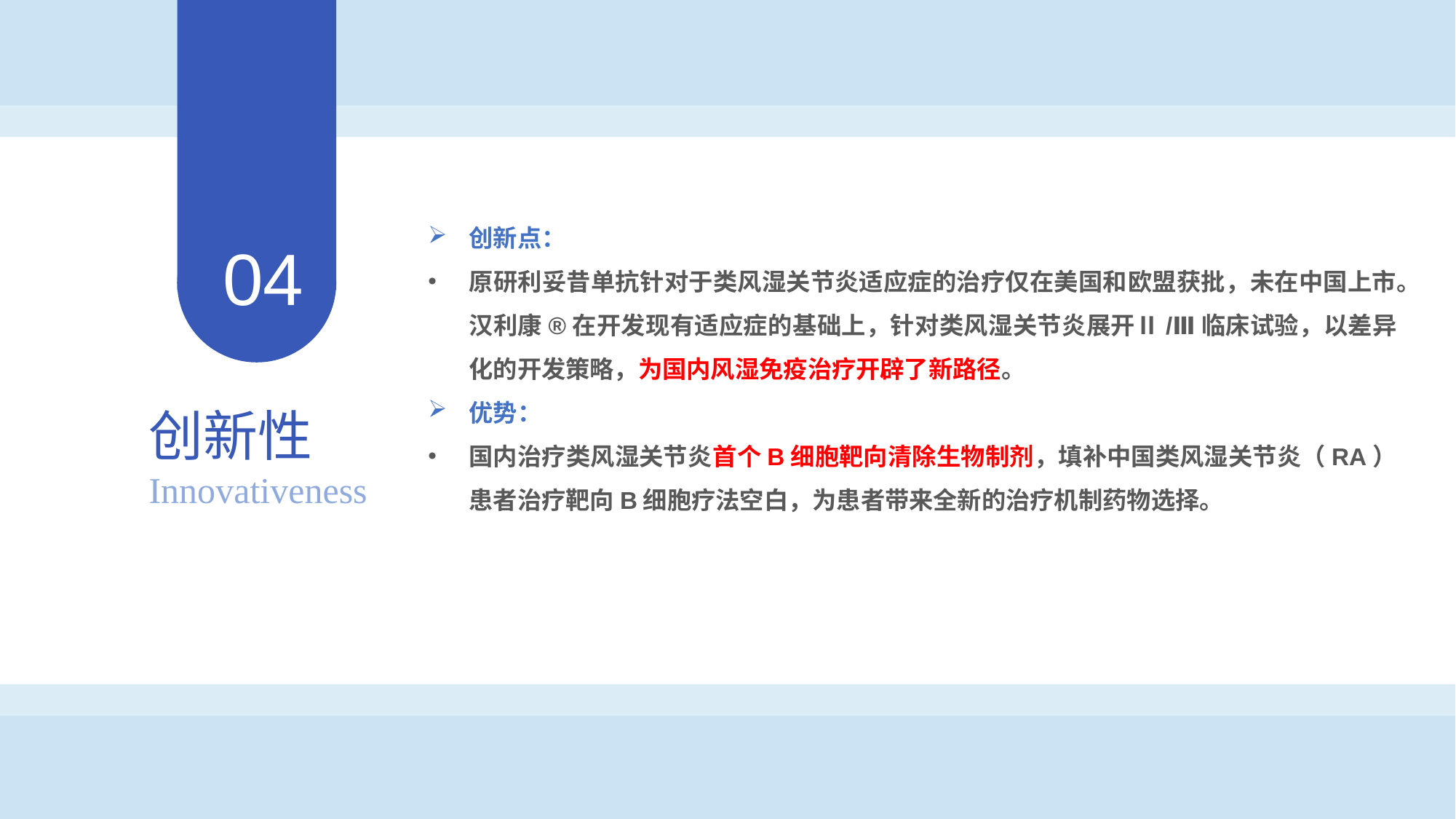

创新点：
原研利妥昔单抗针对于类风湿关节炎适应症的治疗仅在美国和欧盟获批，未在中国上市。汉利康®在开发现有适应症的基础上，针对类风湿关节炎展开Ⅱ/Ⅲ临床试验，以差异化的开发策略，为国内风湿免疫治疗开辟了新路径。
优势：
国内治疗类风湿关节炎首个B细胞靶向清除生物制剂，填补中国类风湿关节炎（RA）患者治疗靶向B细胞疗法空白，为患者带来全新的治疗机制药物选择。

04
创新性
Innovativeness